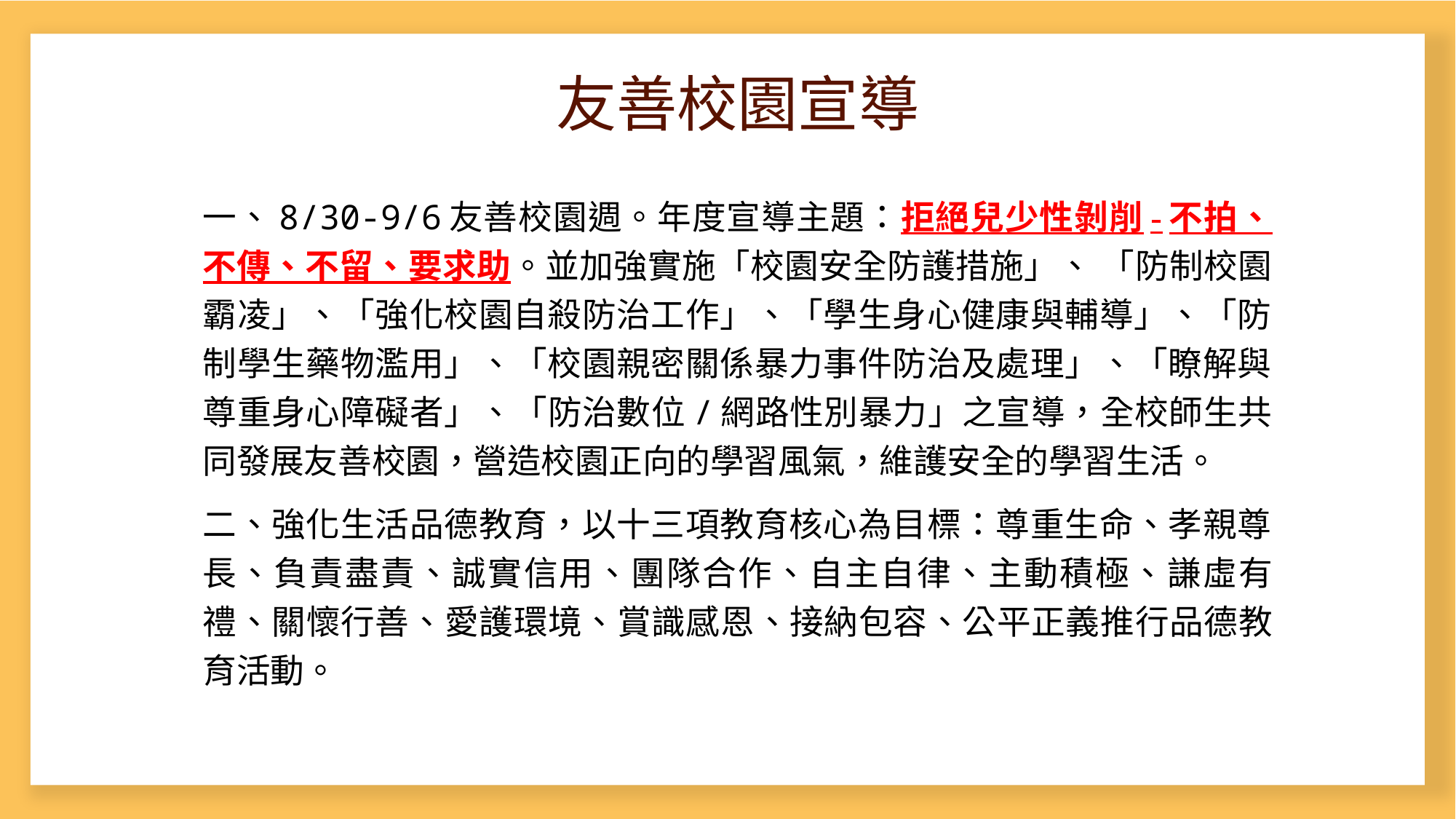

友善校園宣導
一、8/30-9/6友善校園週。年度宣導主題：拒絕兒少性剝削-不拍、不傳、不留、要求助。並加強實施「校園安全防護措施」、 「防制校園霸凌」、「強化校園自殺防治工作」、「學生身心健康與輔導」、「防制學生藥物濫用」、「校園親密關係暴力事件防治及處理」、「瞭解與尊重身心障礙者」、「防治數位/網路性別暴力」之宣導，全校師生共同發展友善校園，營造校園正向的學習風氣，維護安全的學習生活。
二、強化生活品德教育，以十三項教育核心為目標：尊重生命、孝親尊長、負責盡責、誠實信用、團隊合作、自主自律、主動積極、謙虛有禮、關懷行善、愛護環境、賞識感恩、接納包容、公平正義推行品德教育活動。